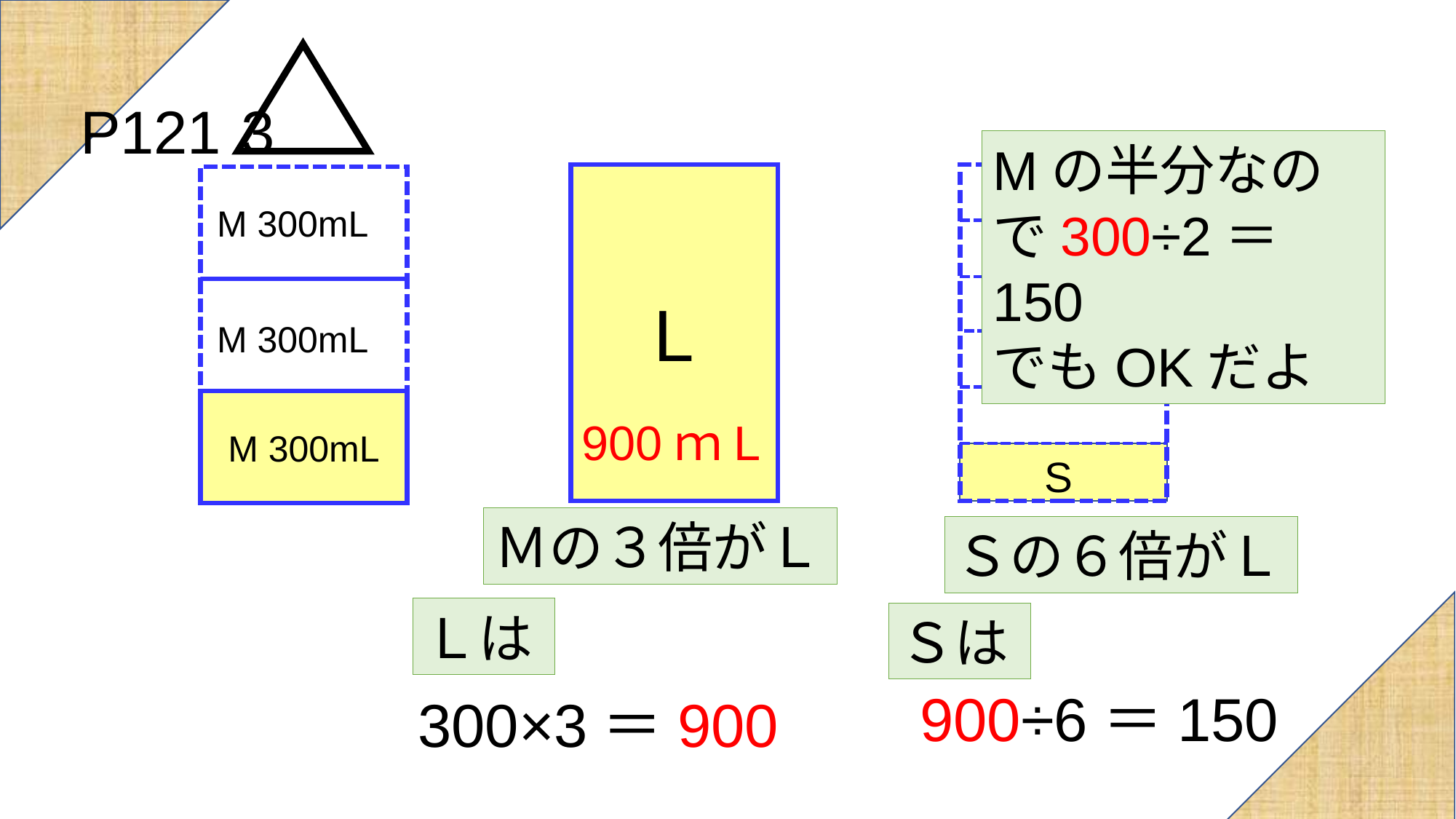

P121 3

Mの半分なので300÷2＝150
でもOKだよ
L

M 300mL

M 300mL
M 300mL
900ｍL

S
Ｍの３倍がＬ
Ｓの６倍がＬ

Ｌは
Ｓは
900÷6＝150
300×3＝900